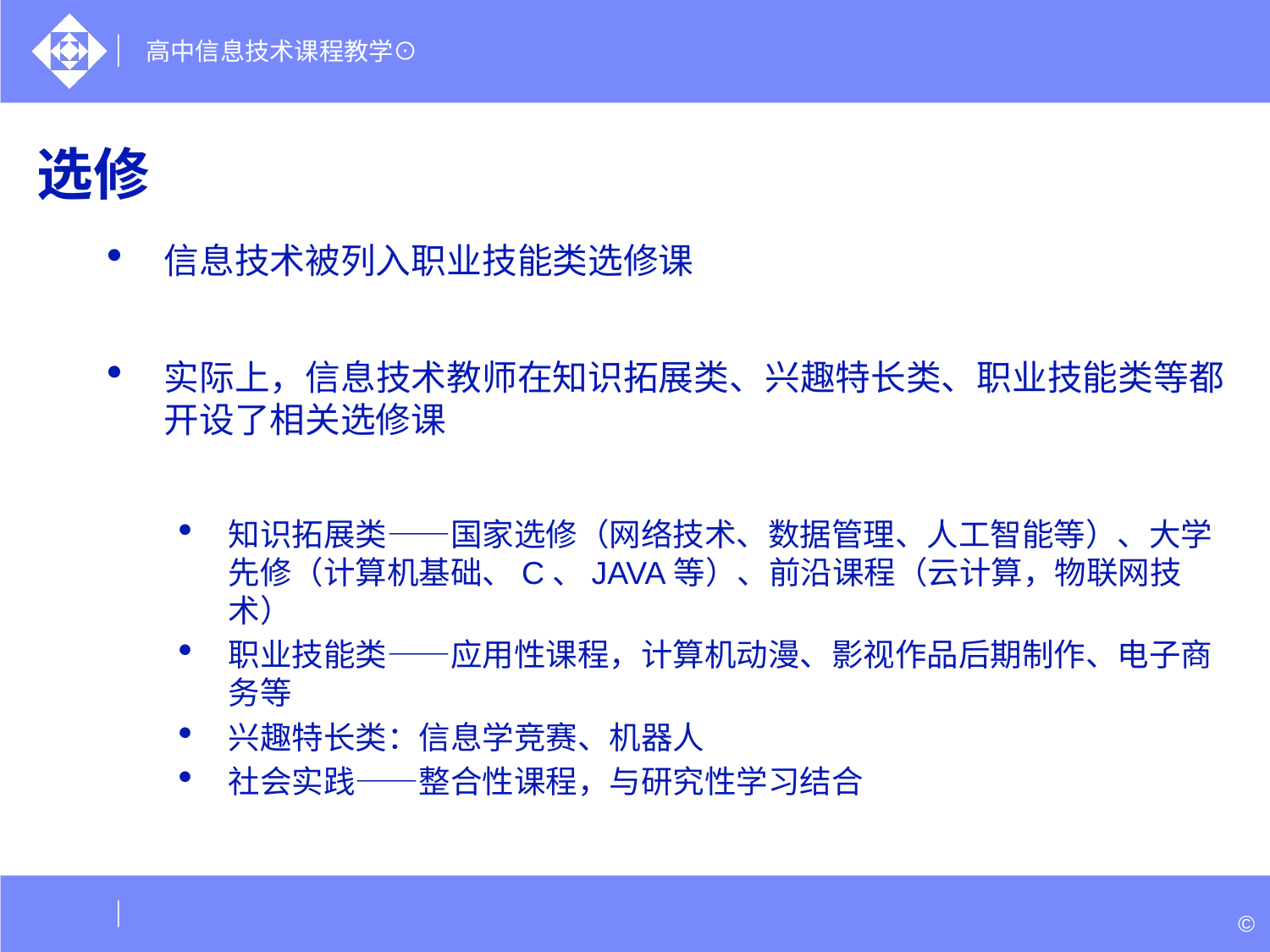

# 选修
信息技术被列入职业技能类选修课

实际上，信息技术教师在知识拓展类、兴趣特长类、职业技能类等都开设了相关选修课

知识拓展类——国家选修（网络技术、数据管理、人工智能等）、大学先修（计算机基础、C、JAVA等）、前沿课程（云计算，物联网技术）
职业技能类——应用性课程，计算机动漫、影视作品后期制作、电子商务等
兴趣特长类：信息学竞赛、机器人
社会实践——整合性课程，与研究性学习结合